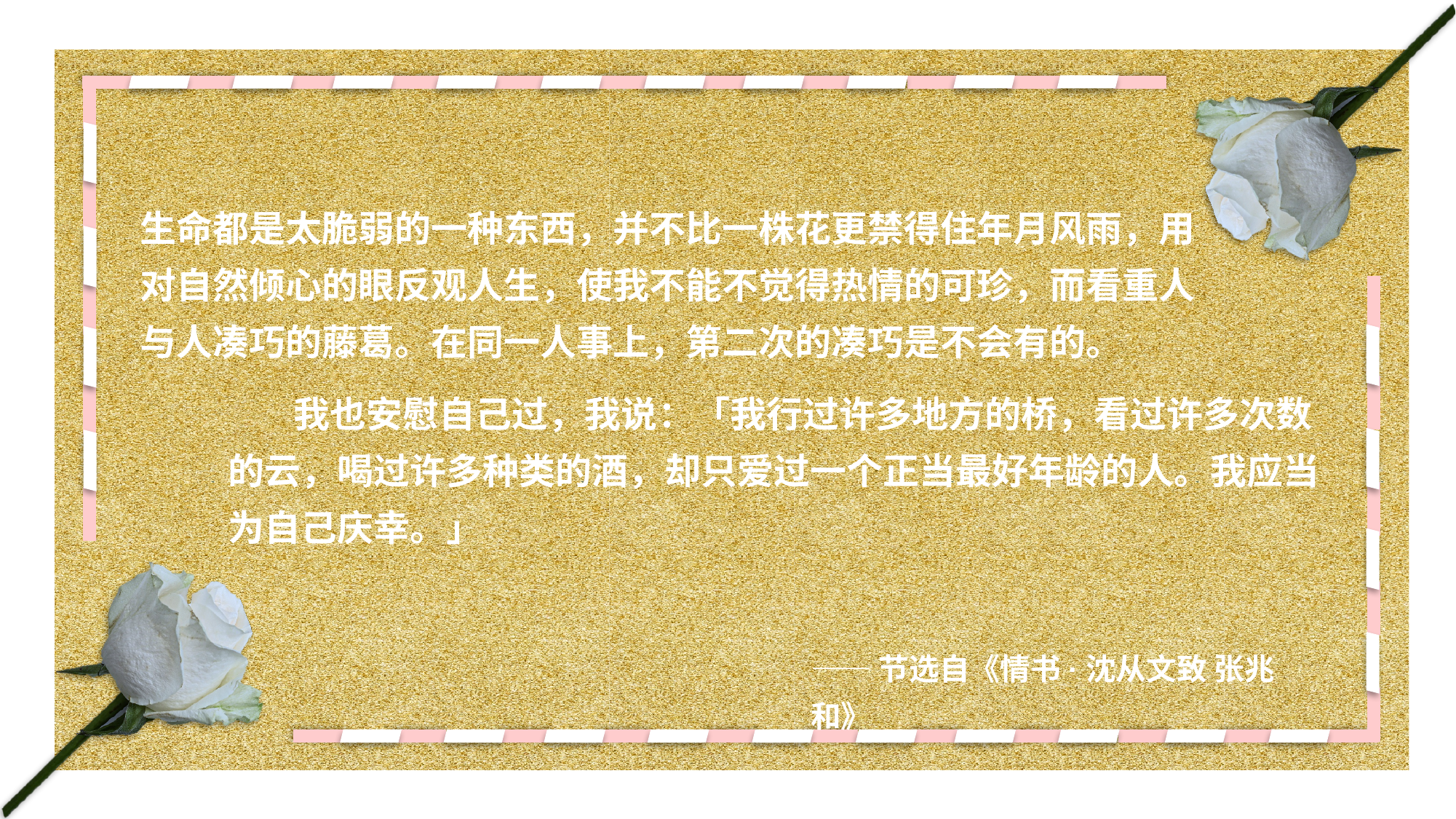

生命都是太脆弱的一种东西，并不比一株花更禁得住年月风雨，用对自然倾心的眼反观人生，使我不能不觉得热情的可珍，而看重人与人凑巧的藤葛。在同一人事上，第二次的凑巧是不会有的。
       我也安慰自己过，我说：「我行过许多地方的桥，看过许多次数的云，喝过许多种类的酒，却只爱过一个正当最好年龄的人。我应当为自己庆幸。」
——节选自《情书·沈从文致 张兆和》